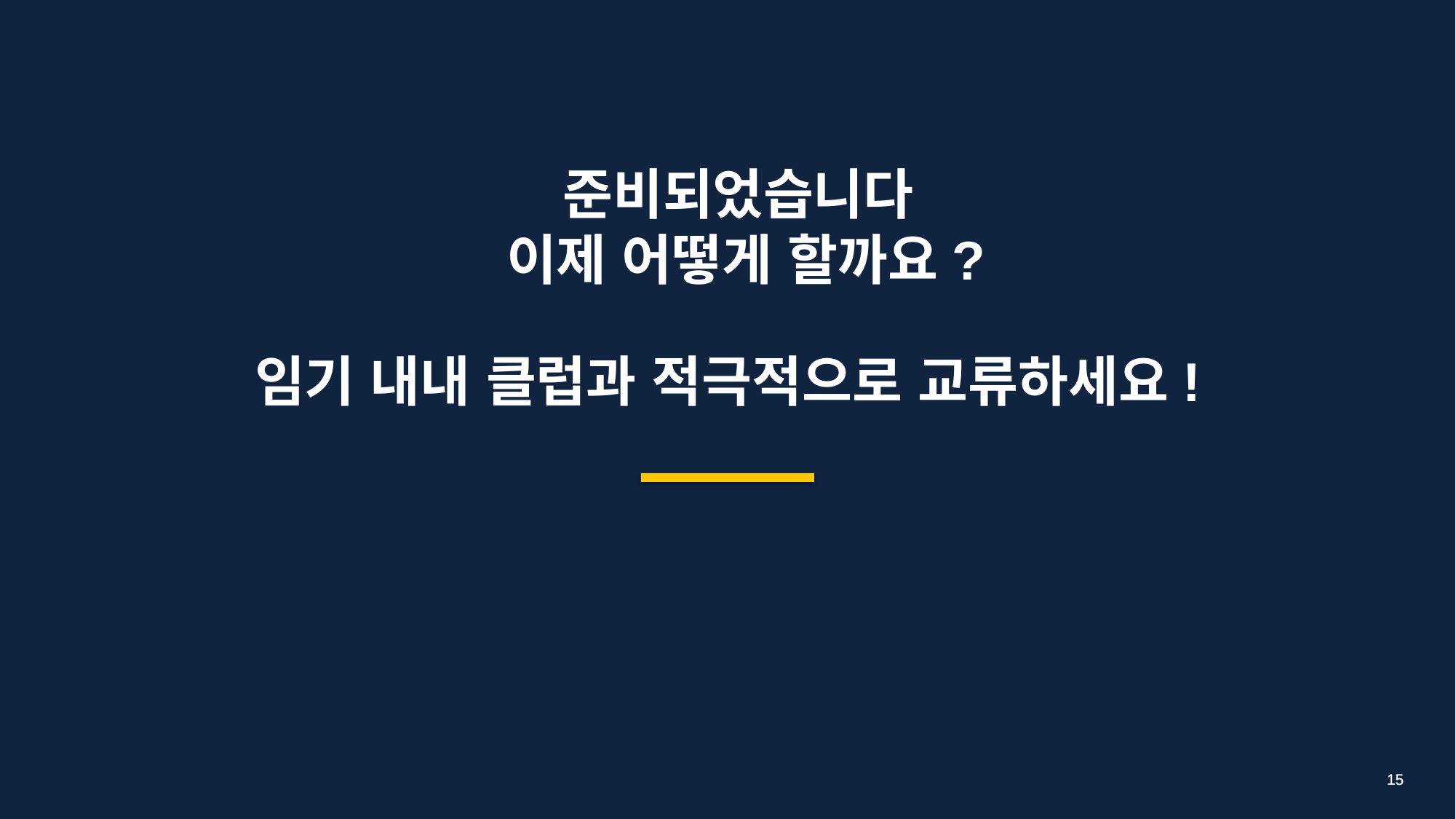

준비되었습니다
이제 어떻게 할까요?
임기 내내 클럽과 적극적으로 교류하세요!